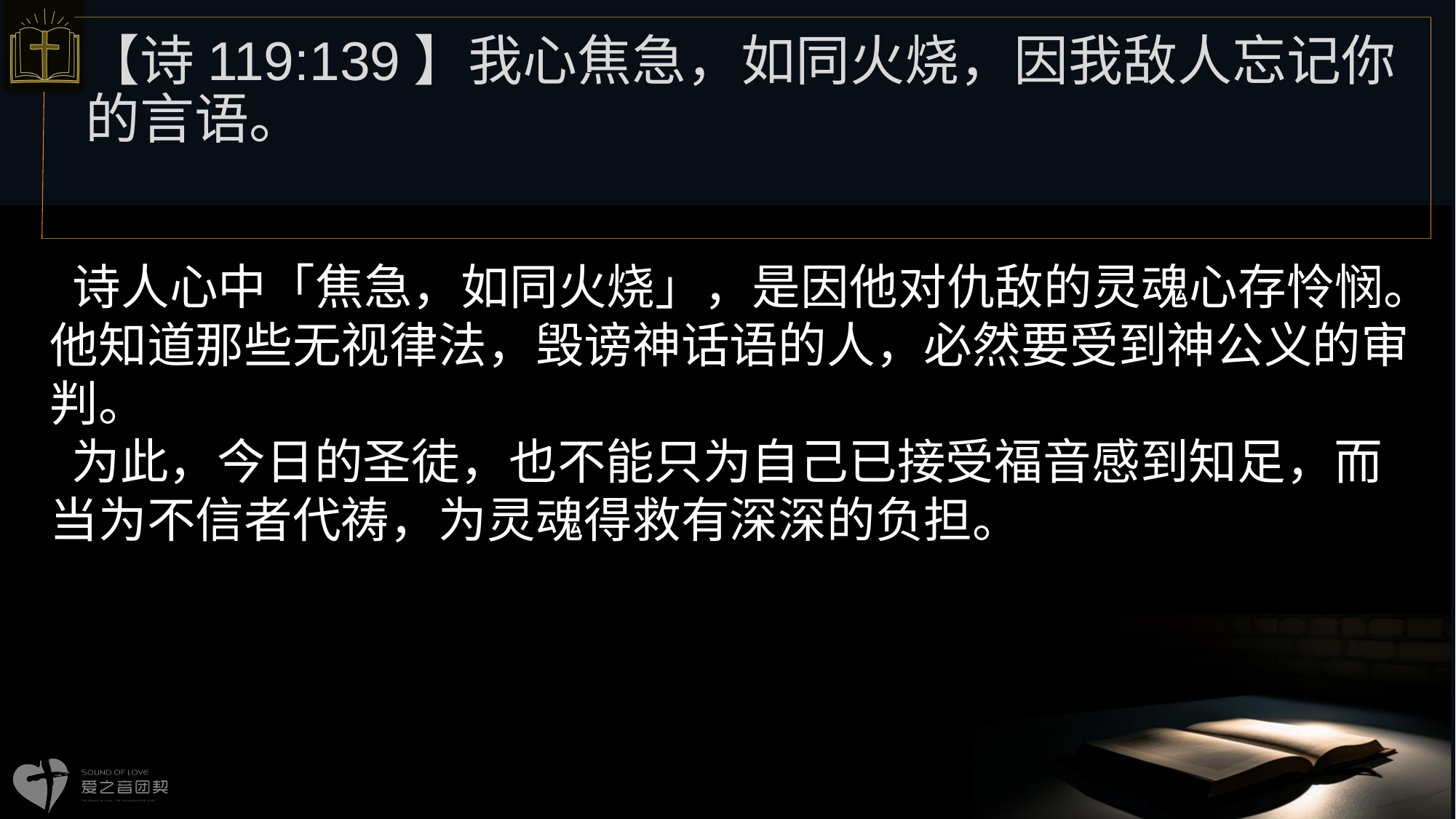

【诗119:139】我心焦急，如同火烧，因我敌人忘记你的言语。
# 诗人心中「焦急，如同火烧」，是因他对仇敌的灵魂心存怜悯。他知道那些无视律法，毁谤神话语的人，必然要受到神公义的审判。 为此，今日的圣徒，也不能只为自己已接受福音感到知足，而当为不信者代祷，为灵魂得救有深深的负担。